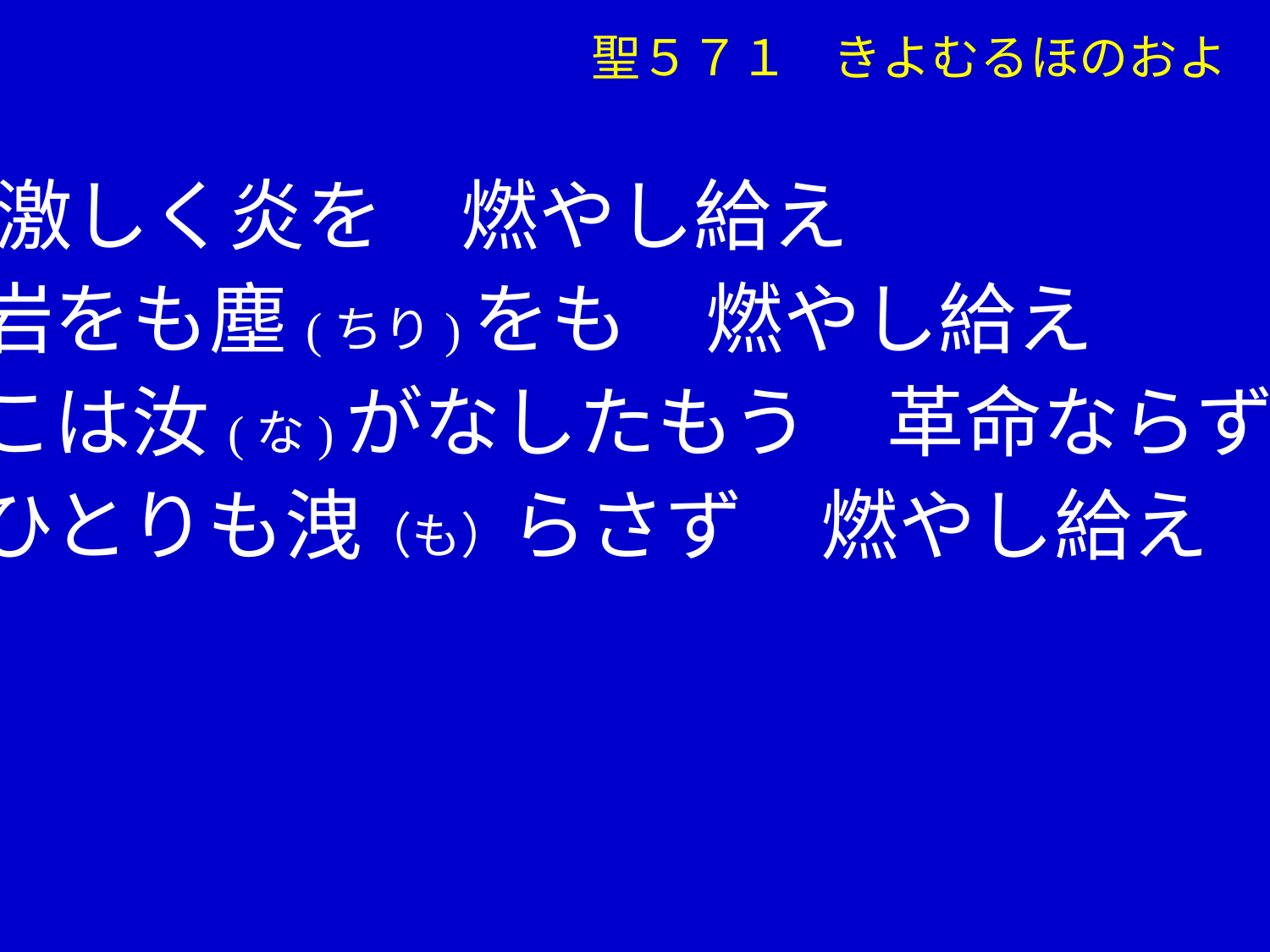

聖５７１    きよむるほのおよ
④激しく炎を　燃やし給え
　岩をも塵(ちり)をも　燃やし給え
　こは汝(な)がなしたもう　革命ならずや
　ひとりも洩（も）らさず　燃やし給え